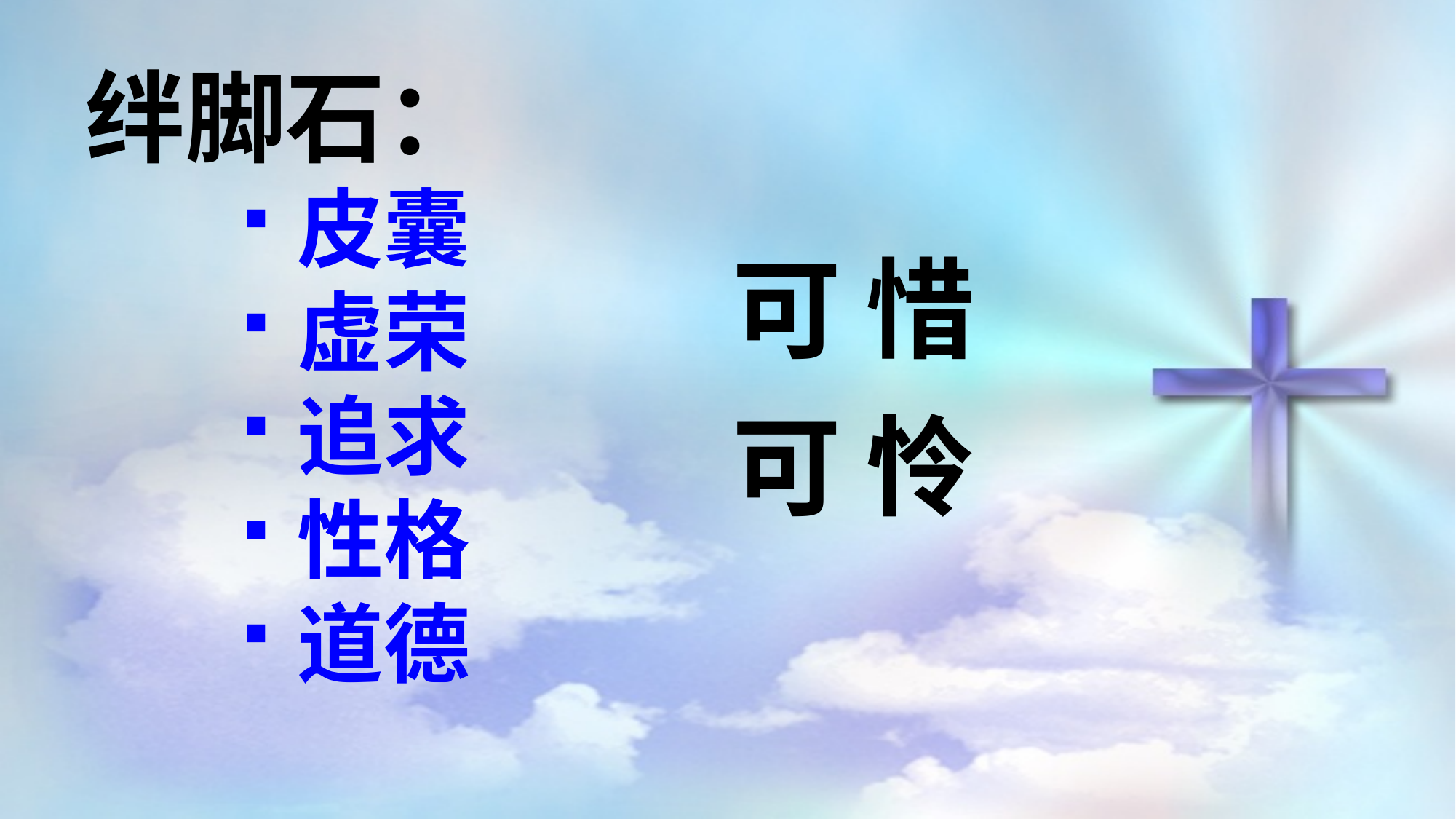

绊脚石：
皮囊
虚荣
追求
性格
道德
可 惜
可 怜